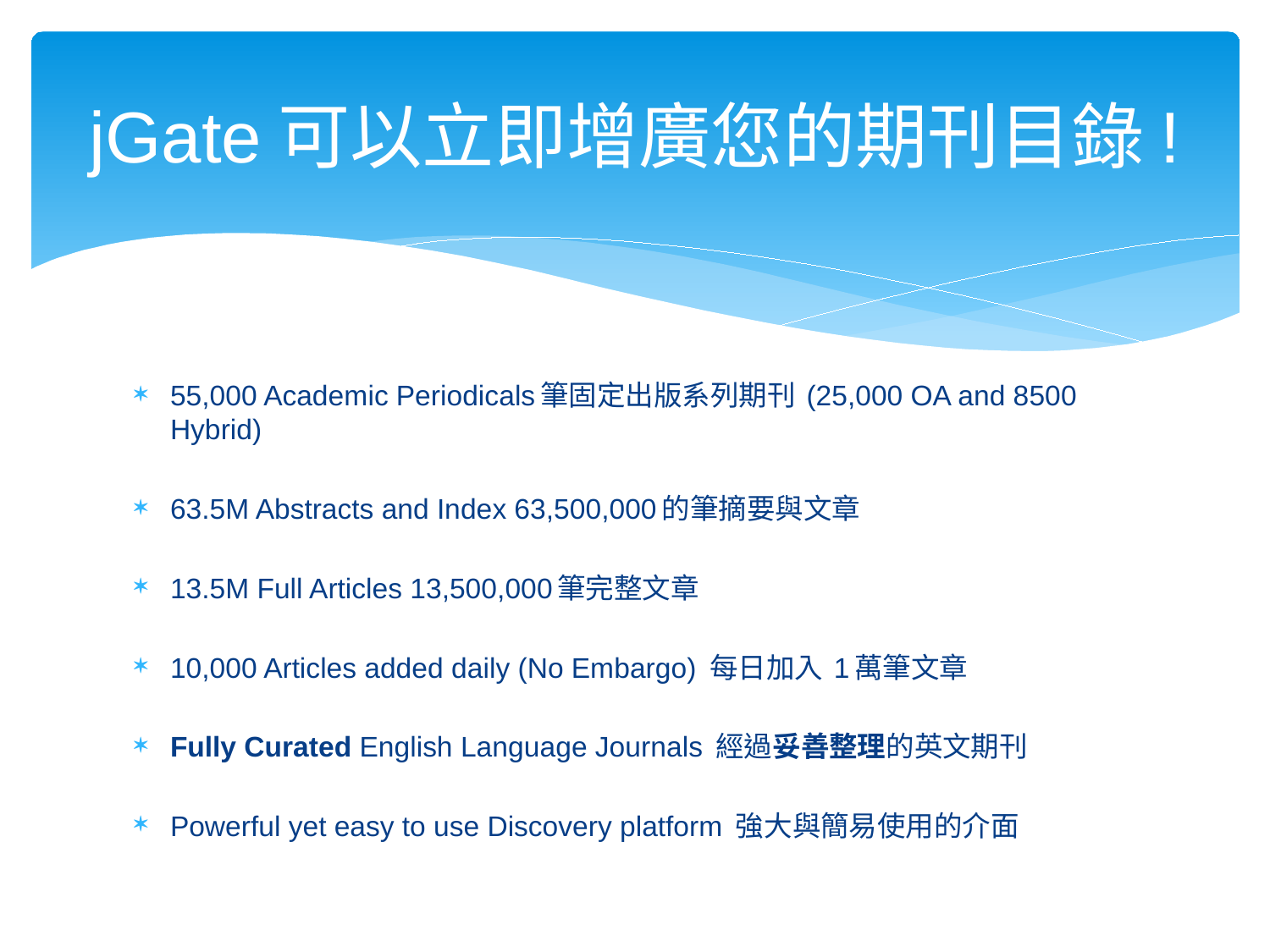

# jGate可以立即增廣您的期刊目錄!
55,000 Academic Periodicals筆固定出版系列期刊 (25,000 OA and 8500 Hybrid)

63.5M Abstracts and Index 63,500,000的筆摘要與文章

13.5M Full Articles 13,500,000筆完整文章

10,000 Articles added daily (No Embargo) 每日加入 1萬筆文章

Fully Curated English Language Journals 經過妥善整理的英文期刊

Powerful yet easy to use Discovery platform 強大與簡易使用的介面